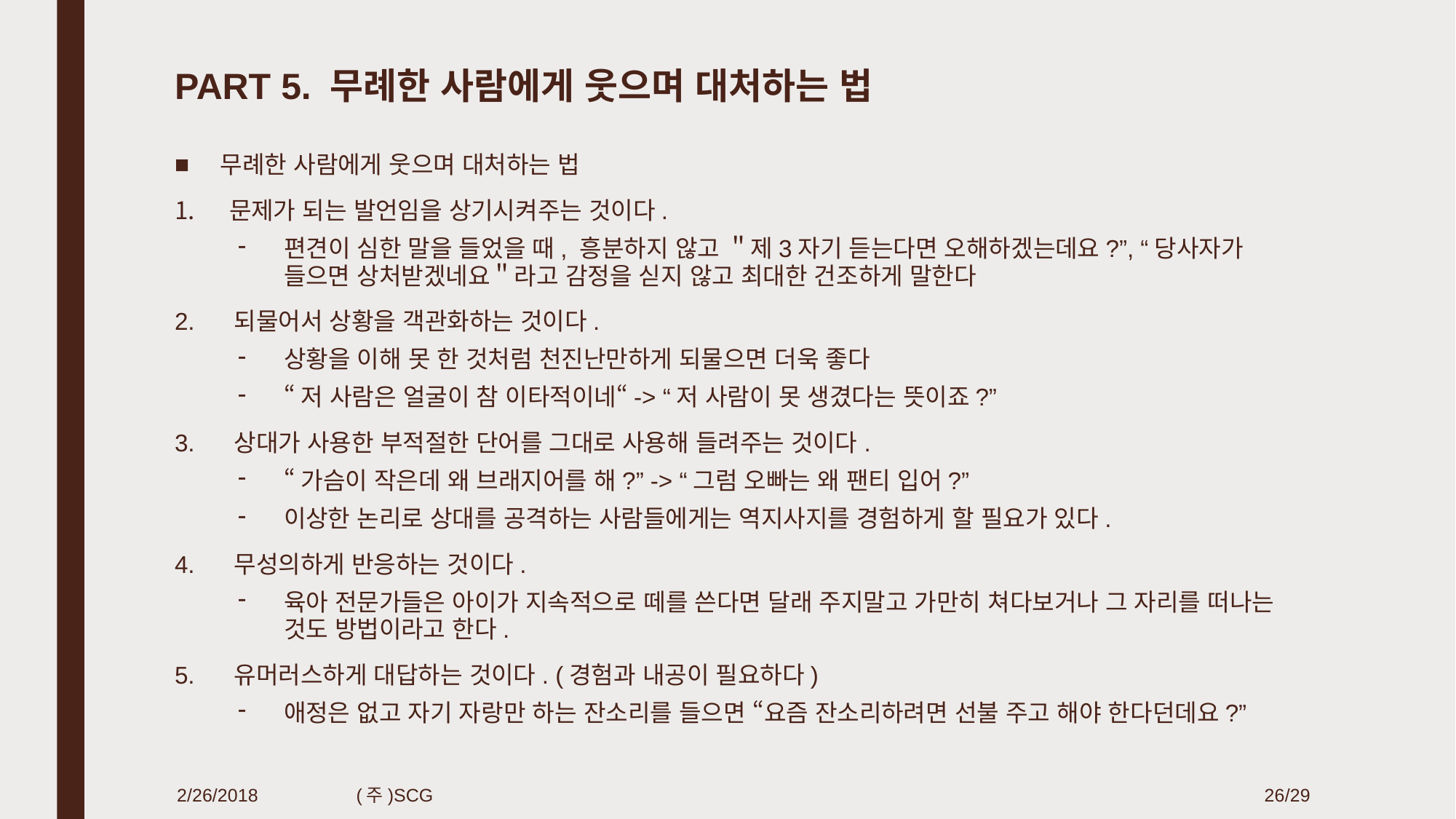

# PART 5. 무례한 사람에게 웃으며 대처하는 법
무례한 사람에게 웃으며 대처하는 법
문제가 되는 발언임을 상기시켜주는 것이다.
편견이 심한 말을 들었을 때, 흥분하지 않고 ＂제3자기 듣는다면 오해하겠는데요?”, “당사자가 들으면 상처받겠네요＂라고 감정을 싣지 않고 최대한 건조하게 말한다
2.     되물어서 상황을 객관화하는 것이다.
상황을 이해 못 한 것처럼 천진난만하게 되물으면 더욱 좋다
“저 사람은 얼굴이 참 이타적이네“-> “저 사람이 못 생겼다는 뜻이죠?”
3.     상대가 사용한 부적절한 단어를 그대로 사용해 들려주는 것이다.
“가슴이 작은데 왜 브래지어를 해?” -> “그럼 오빠는 왜 팬티 입어?”
이상한 논리로 상대를 공격하는 사람들에게는 역지사지를 경험하게 할 필요가 있다.
4.     무성의하게 반응하는 것이다.
육아 전문가들은 아이가 지속적으로 떼를 쓴다면 달래 주지말고 가만히 쳐다보거나 그 자리를 떠나는 것도 방법이라고 한다.
5.     유머러스하게 대답하는 것이다. (경험과 내공이 필요하다)
애정은 없고 자기 자랑만 하는 잔소리를 들으면 “요즘 잔소리하려면 선불 주고 해야 한다던데요?”

2/26/2018
(주)SCG
26/29